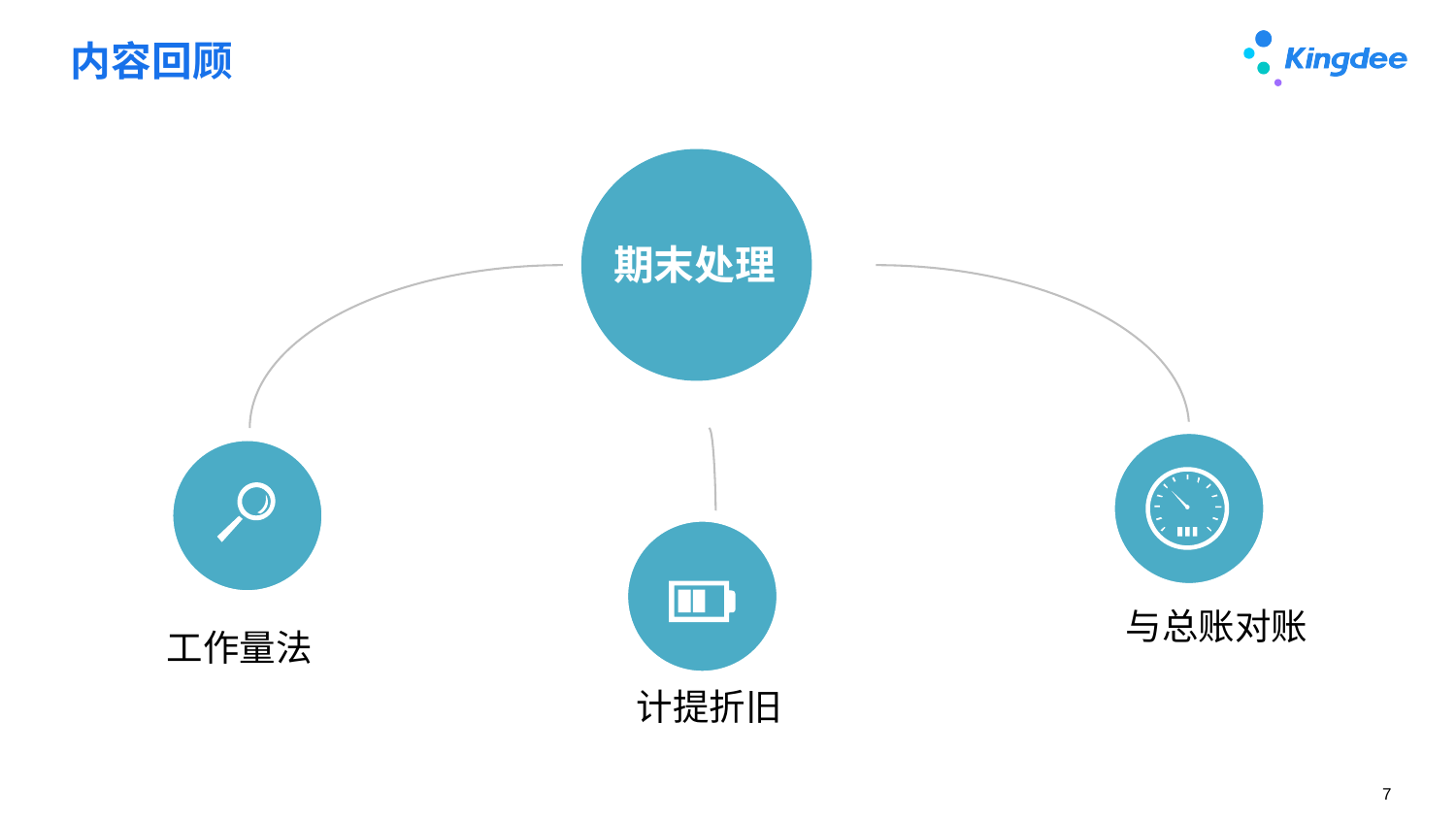

# 内容回顾

期末处理

Surrounding

与总账对账
工作量法
计提折旧